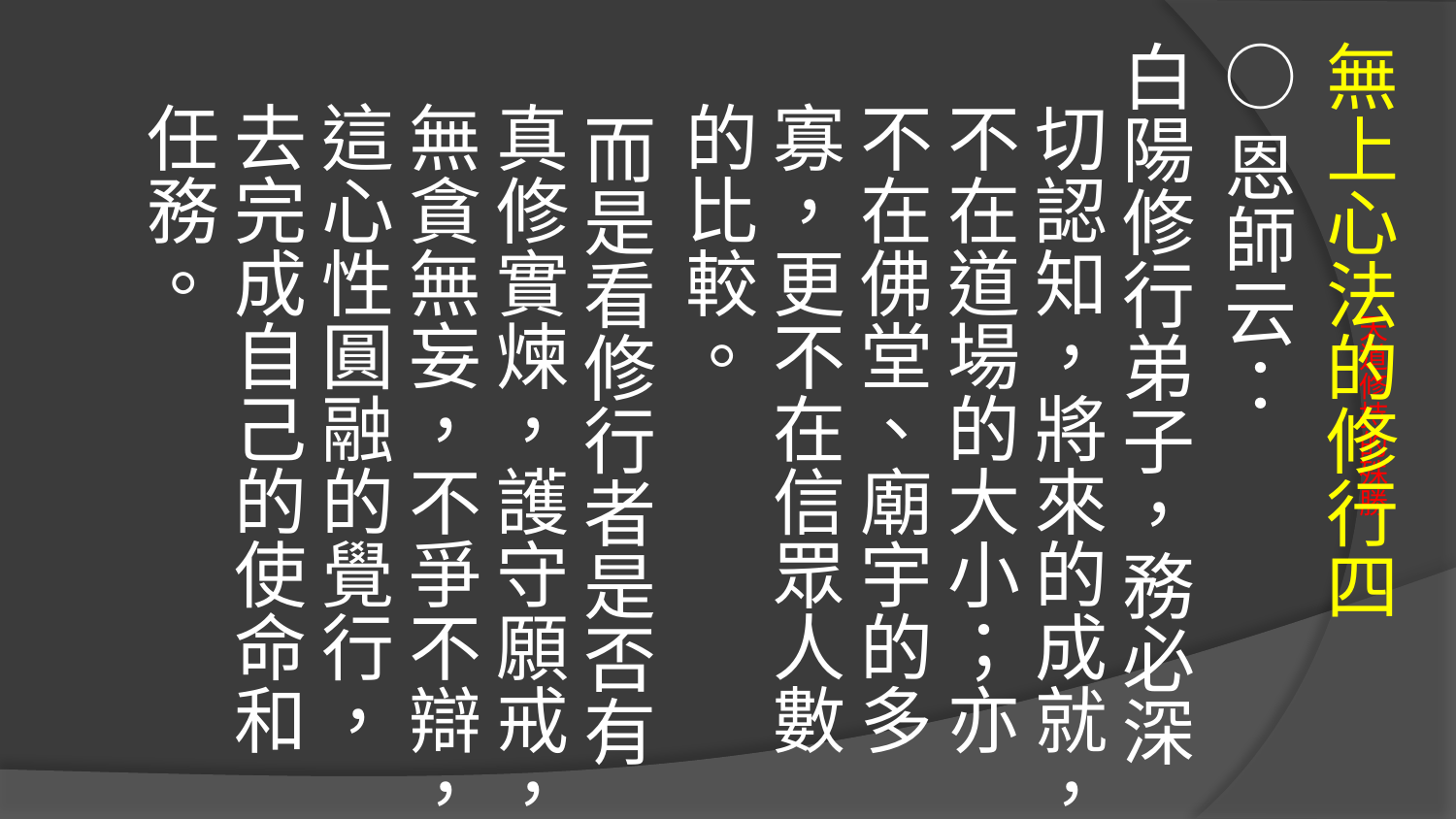

無上心法的修行四
○恩師云：
白陽修行弟子，務必深切認知，將來的成就，不在道場的大小；亦不在佛堂、廟宇的多寡，更不在信眾人數的比較。
　而是看修行者是否有真修實煉，護守願戒，無貪無妄，不爭不辯，這心性圓融的覺行，去完成自己的使命和任務。

# 天道修持的殊勝